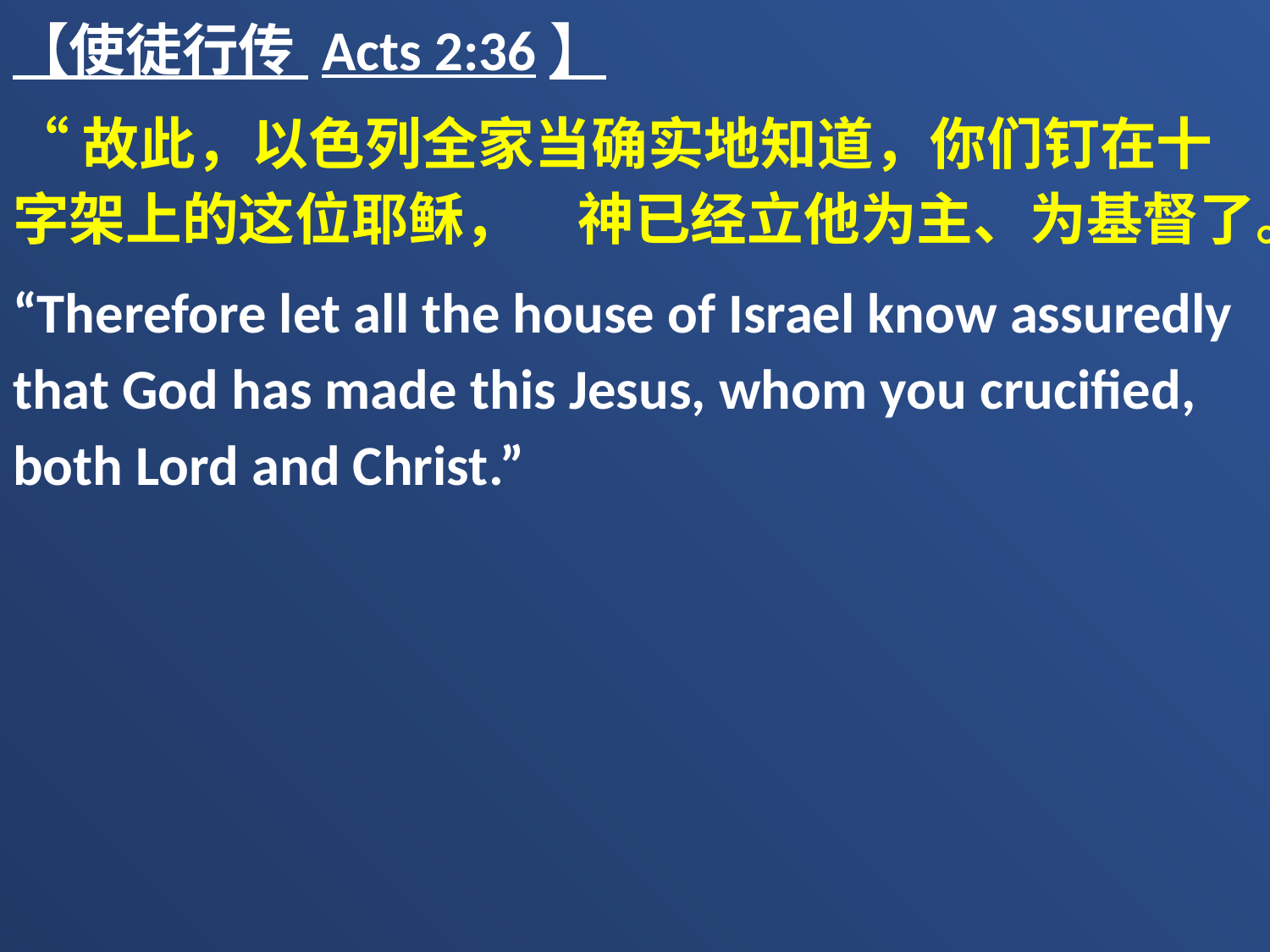

【使徒行传 Acts 2:36】
“故此，以色列全家当确实地知道，你们钉在十字架上的这位耶稣，　神已经立他为主、为基督了。
“Therefore let all the house of Israel know assuredly that God has made this Jesus, whom you crucified, both Lord and Christ.”